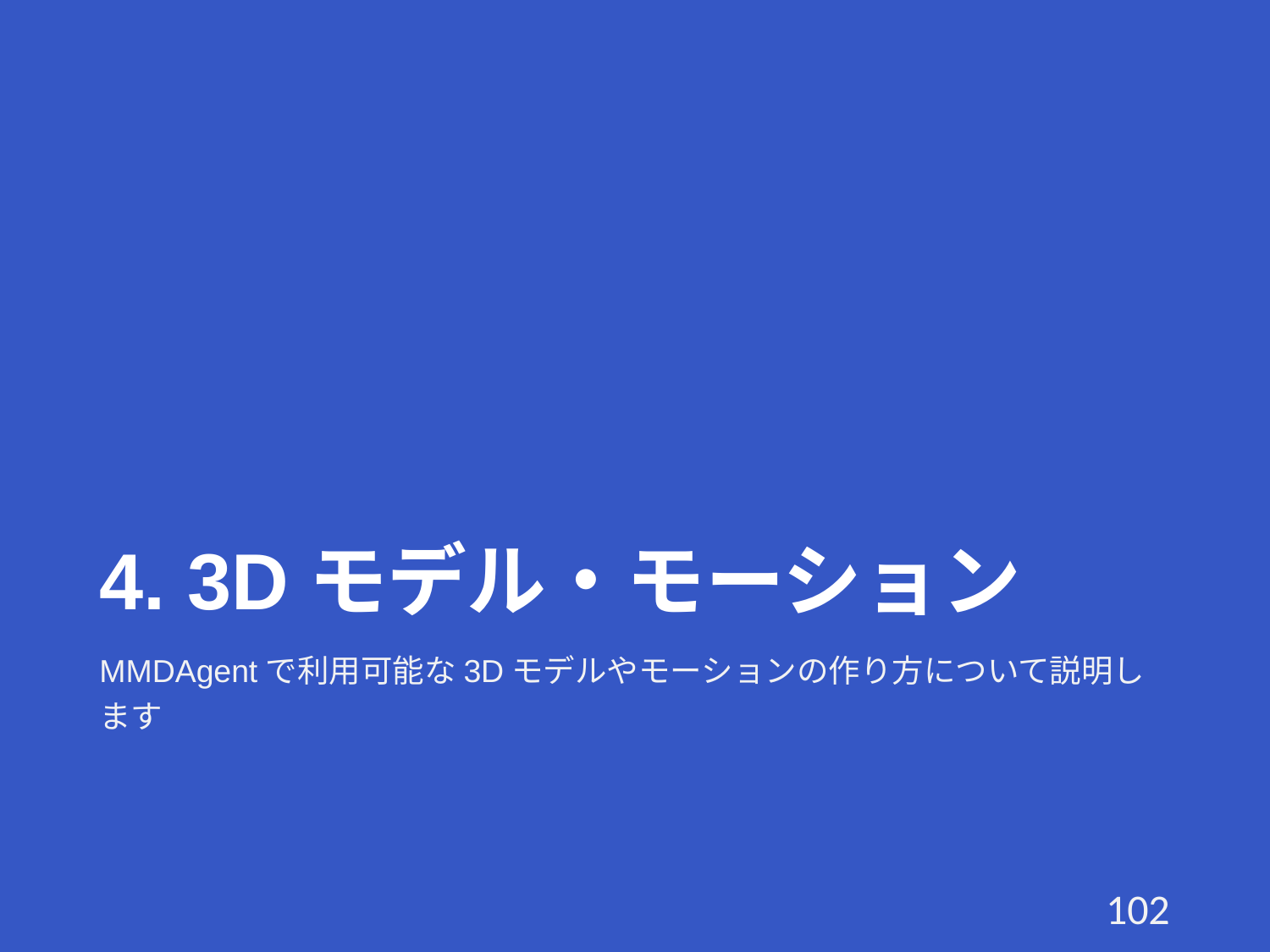

# 4. 3Dモデル・モーション
MMDAgentで利用可能な3Dモデルやモーションの作り方について説明します
102